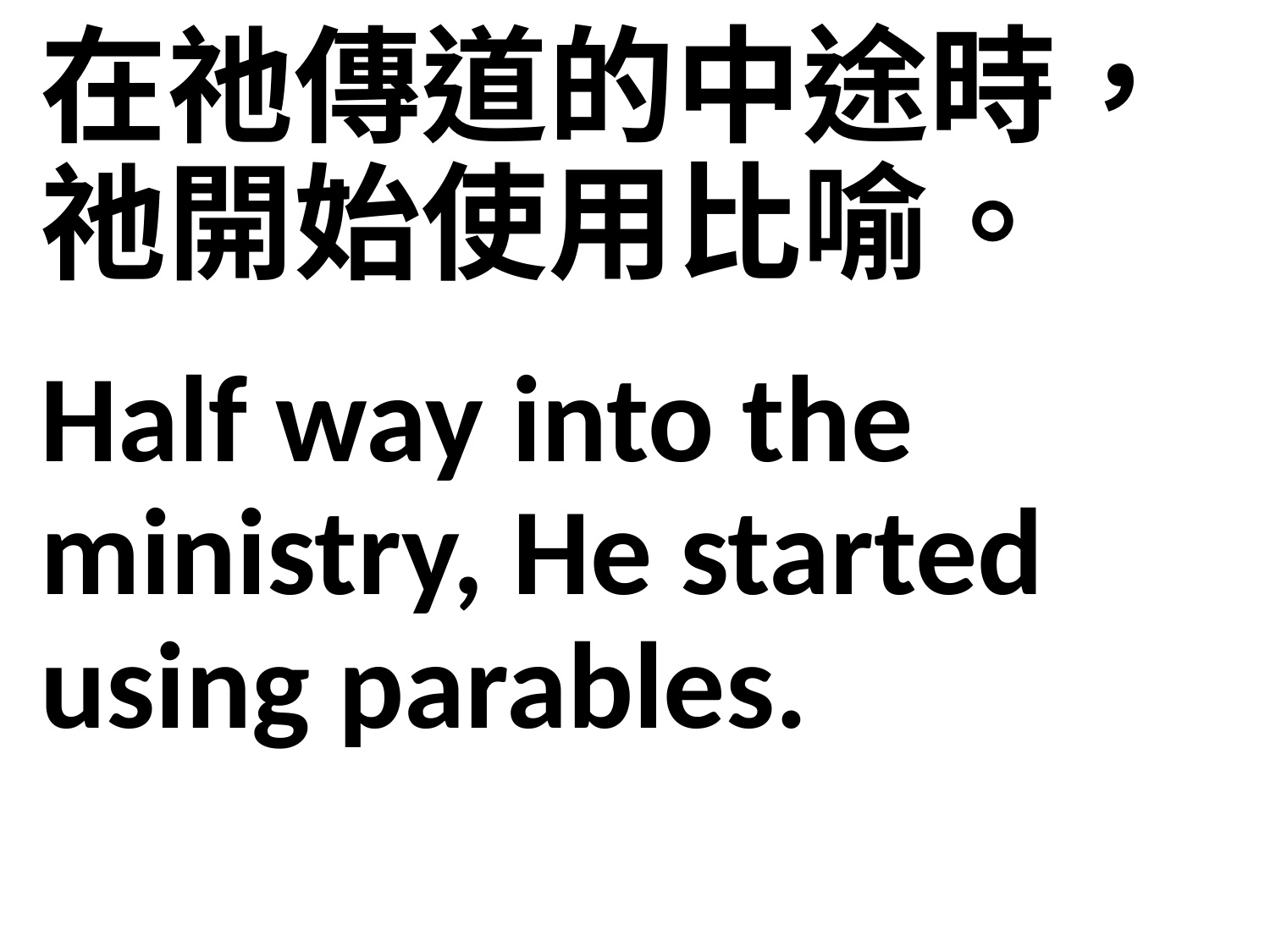

在祂傳道的中途時，祂開始使用比喻。

Half way into the ministry, He started using parables.